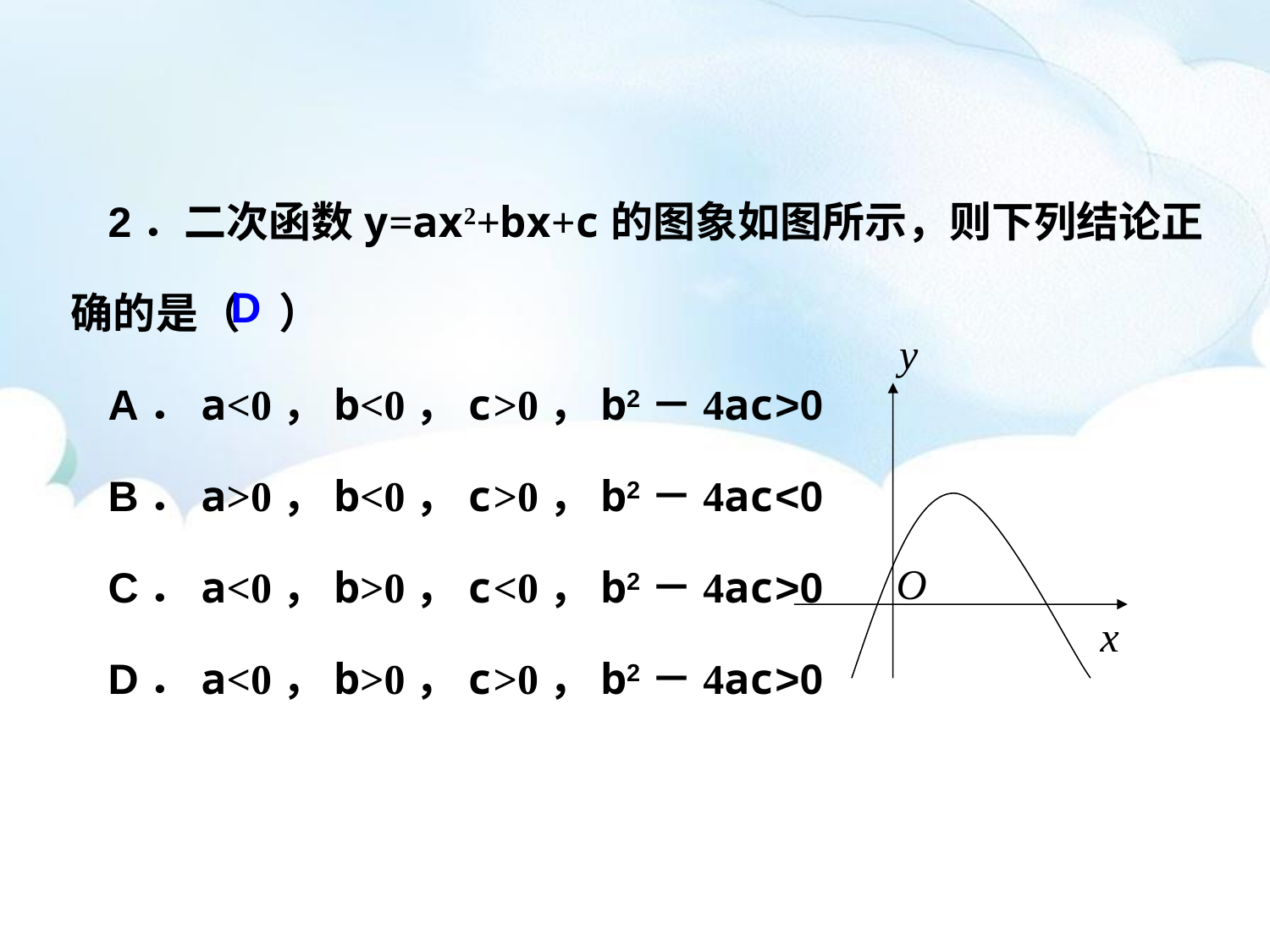

2．二次函数y=ax2+bx+c的图象如图所示，则下列结论正确的是（    ）
A．a<0，b<0，c>0，b2－4ac>0
B．a>0，b<0，c>0，b2－4ac<0
C．a<0，b>0，c<0，b2－4ac>0
D．a<0，b>0，c>0，b2－4ac>0
D
y

O
x